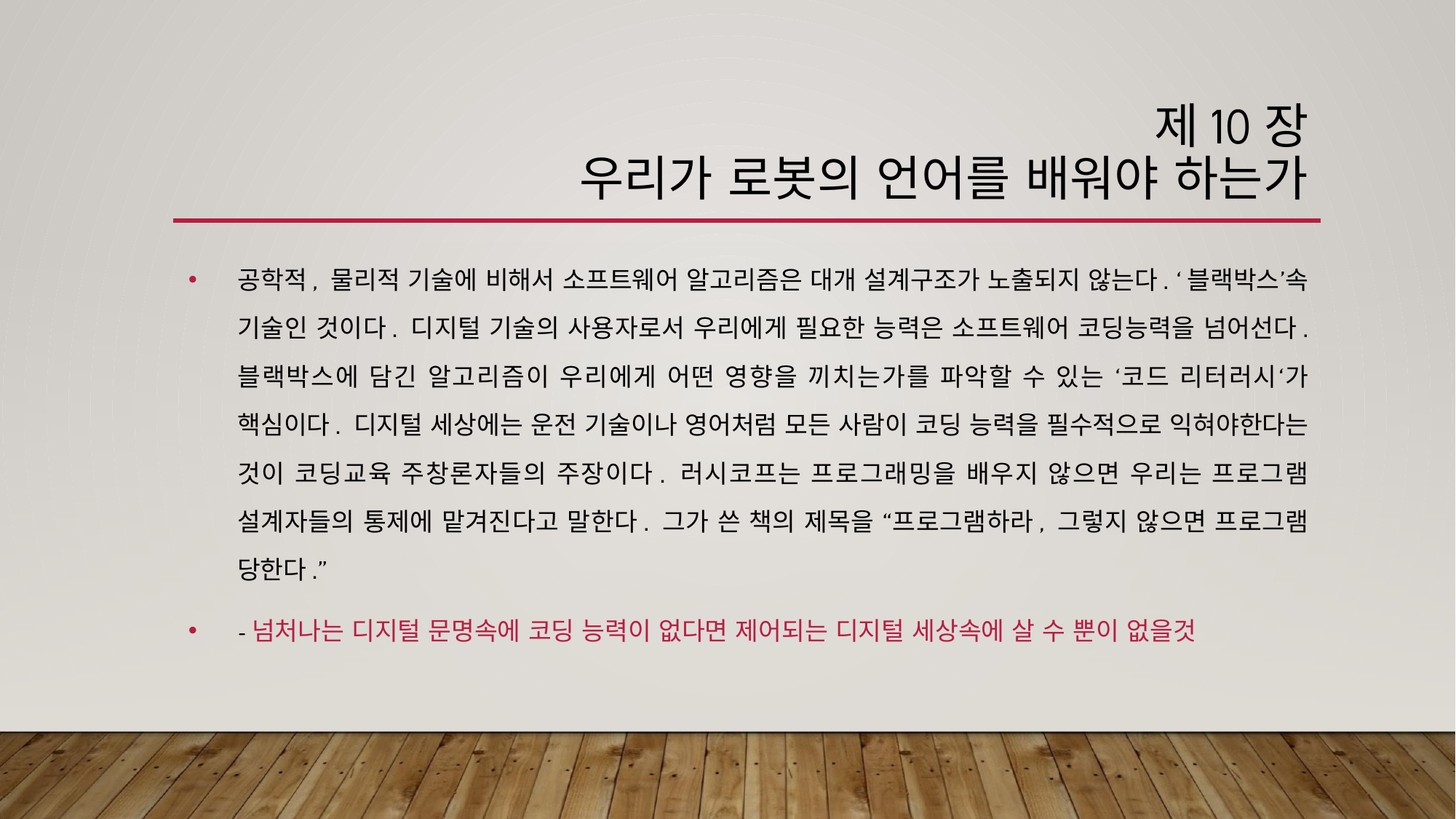

# 제10장 우리가 로봇의 언어를 배워야 하는가
공학적, 물리적 기술에 비해서 소프트웨어 알고리즘은 대개 설계구조가 노출되지 않는다. ‘블랙박스’속 기술인 것이다. 디지털 기술의 사용자로서 우리에게 필요한 능력은 소프트웨어 코딩능력을 넘어선다. 블랙박스에 담긴 알고리즘이 우리에게 어떤 영향을 끼치는가를 파악할 수 있는 ‘코드 리터러시‘가 핵심이다. 디지털 세상에는 운전 기술이나 영어처럼 모든 사람이 코딩 능력을 필수적으로 익혀야한다는 것이 코딩교육 주창론자들의 주장이다. 러시코프는 프로그래밍을 배우지 않으면 우리는 프로그램 설계자들의 통제에 맡겨진다고 말한다. 그가 쓴 책의 제목을 “프로그램하라, 그렇지 않으면 프로그램 당한다.”
-넘처나는 디지털 문명속에 코딩 능력이 없다면 제어되는 디지털 세상속에 살 수 뿐이 없을것